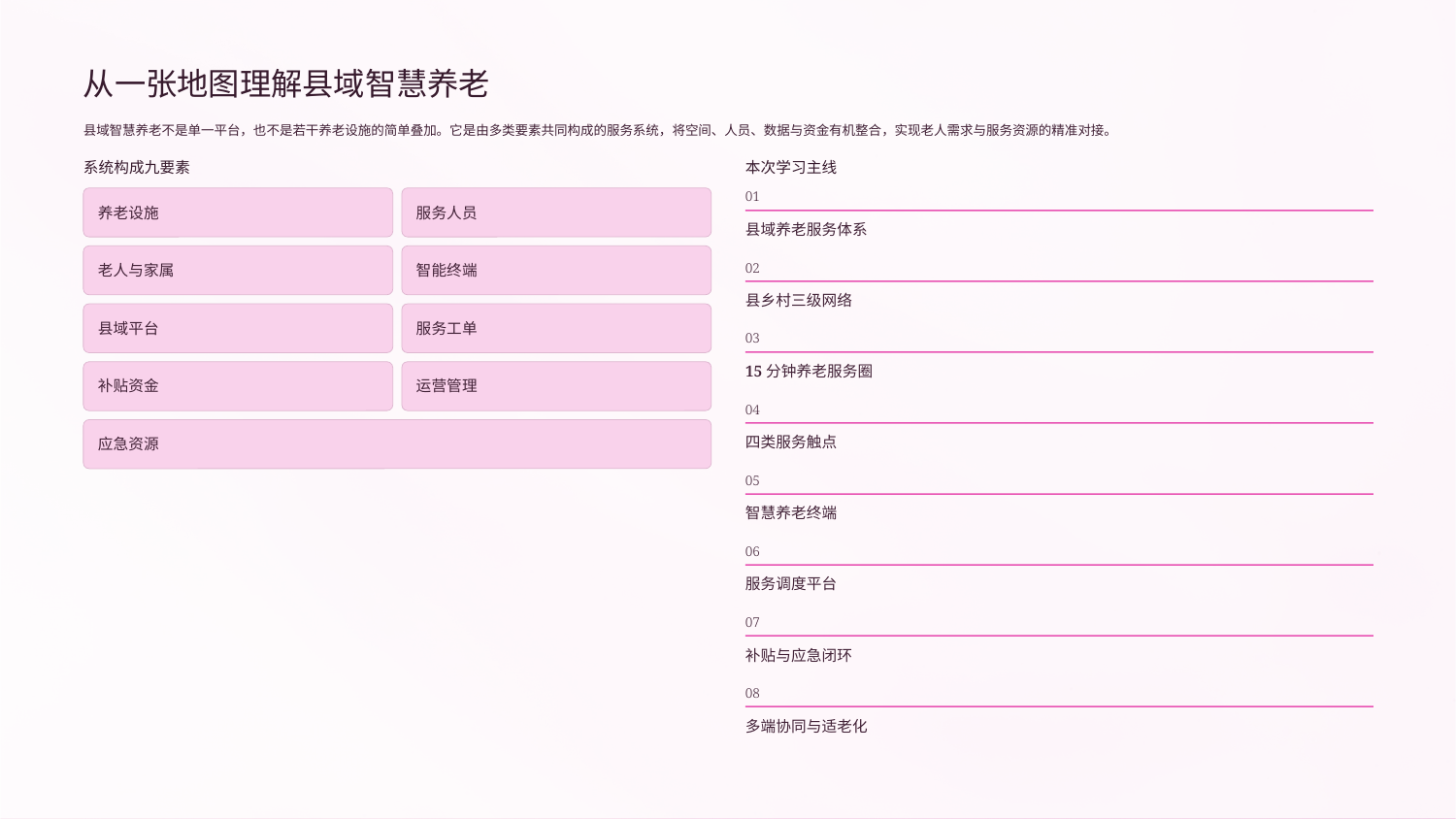

从一张地图理解县域智慧养老
县域智慧养老不是单一平台，也不是若干养老设施的简单叠加。它是由多类要素共同构成的服务系统，将空间、人员、数据与资金有机整合，实现老人需求与服务资源的精准对接。
系统构成九要素
本次学习主线

01
养老设施
服务人员

县域养老服务体系

02
老人与家属
智能终端

县乡村三级网络

县域平台
服务工单
03

15分钟养老服务圈

补贴资金
运营管理
04

四类服务触点
应急资源
05

智慧养老终端
06

服务调度平台
07

补贴与应急闭环
08

多端协同与适老化